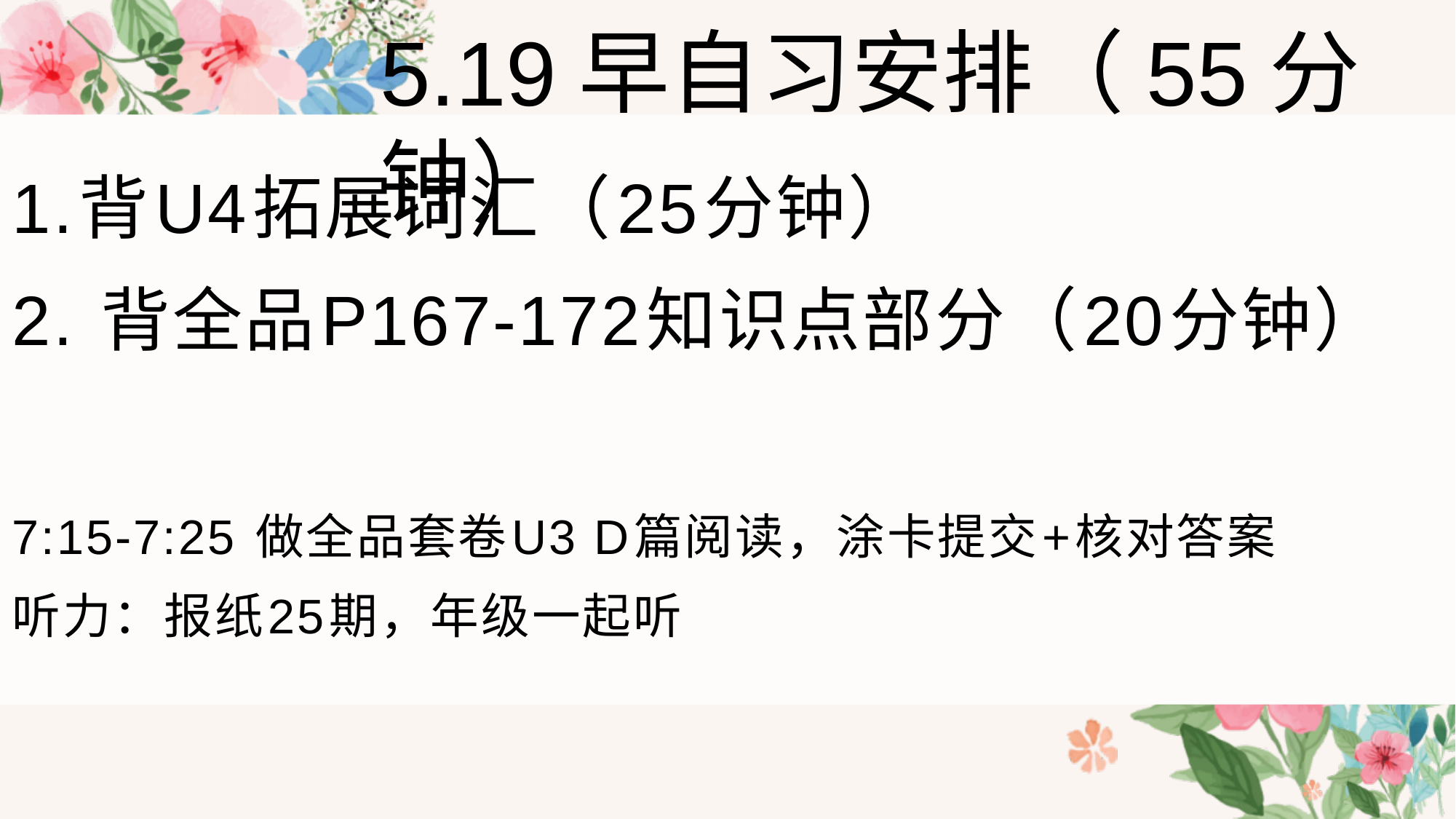

5.19早自习安排（55分钟）
1.背U4拓展词汇（25分钟）
2. 背全品P167-172知识点部分（20分钟）

7:15-7:25 做全品套卷U3 D篇阅读，涂卡提交+核对答案
听力：报纸25期，年级一起听